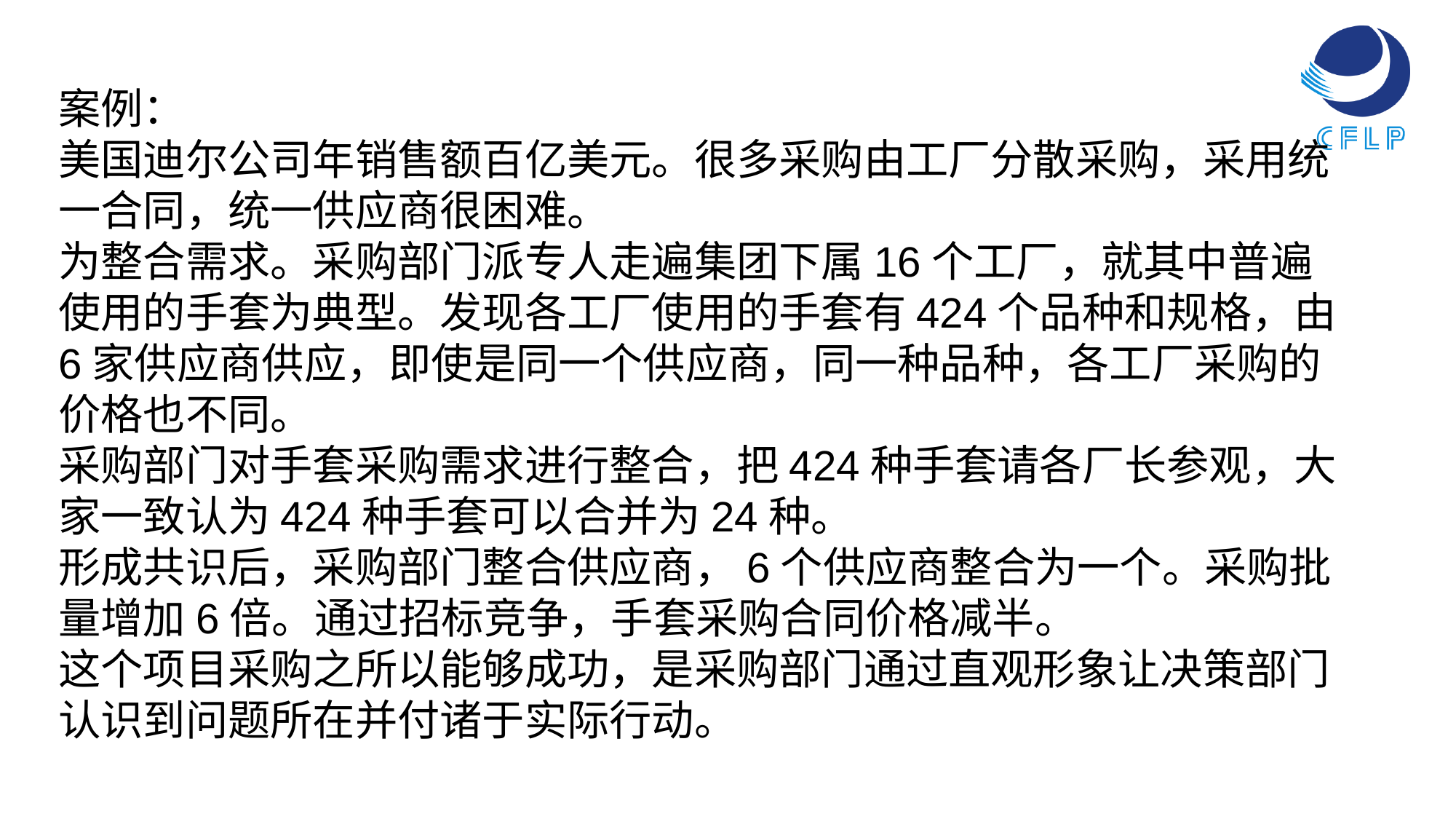

案例：
美国迪尔公司年销售额百亿美元。很多采购由工厂分散采购，采用统一合同，统一供应商很困难。
为整合需求。采购部门派专人走遍集团下属16个工厂，就其中普遍使用的手套为典型。发现各工厂使用的手套有424个品种和规格，由6家供应商供应，即使是同一个供应商，同一种品种，各工厂采购的价格也不同。
采购部门对手套采购需求进行整合，把424种手套请各厂长参观，大家一致认为424种手套可以合并为24种。
形成共识后，采购部门整合供应商，6个供应商整合为一个。采购批量增加6倍。通过招标竞争，手套采购合同价格减半。
这个项目采购之所以能够成功，是采购部门通过直观形象让决策部门认识到问题所在并付诸于实际行动。